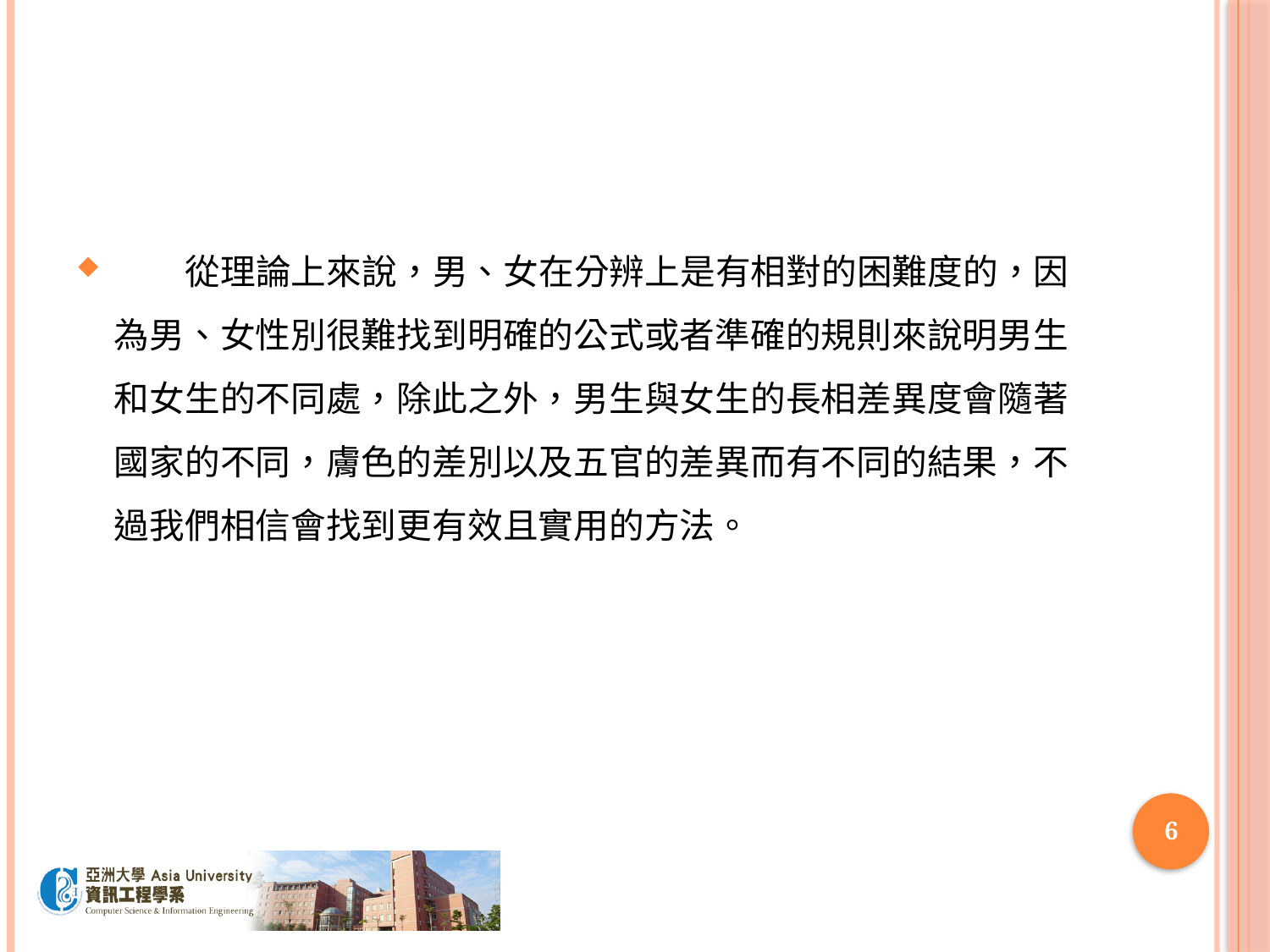

#
        從理論上來說，男、女在分辨上是有相對的困難度的，因為男、女性別很難找到明確的公式或者準確的規則來說明男生和女生的不同處，除此之外，男生與女生的長相差異度會隨著國家的不同，膚色的差別以及五官的差異而有不同的結果，不過我們相信會找到更有效且實用的方法。

6